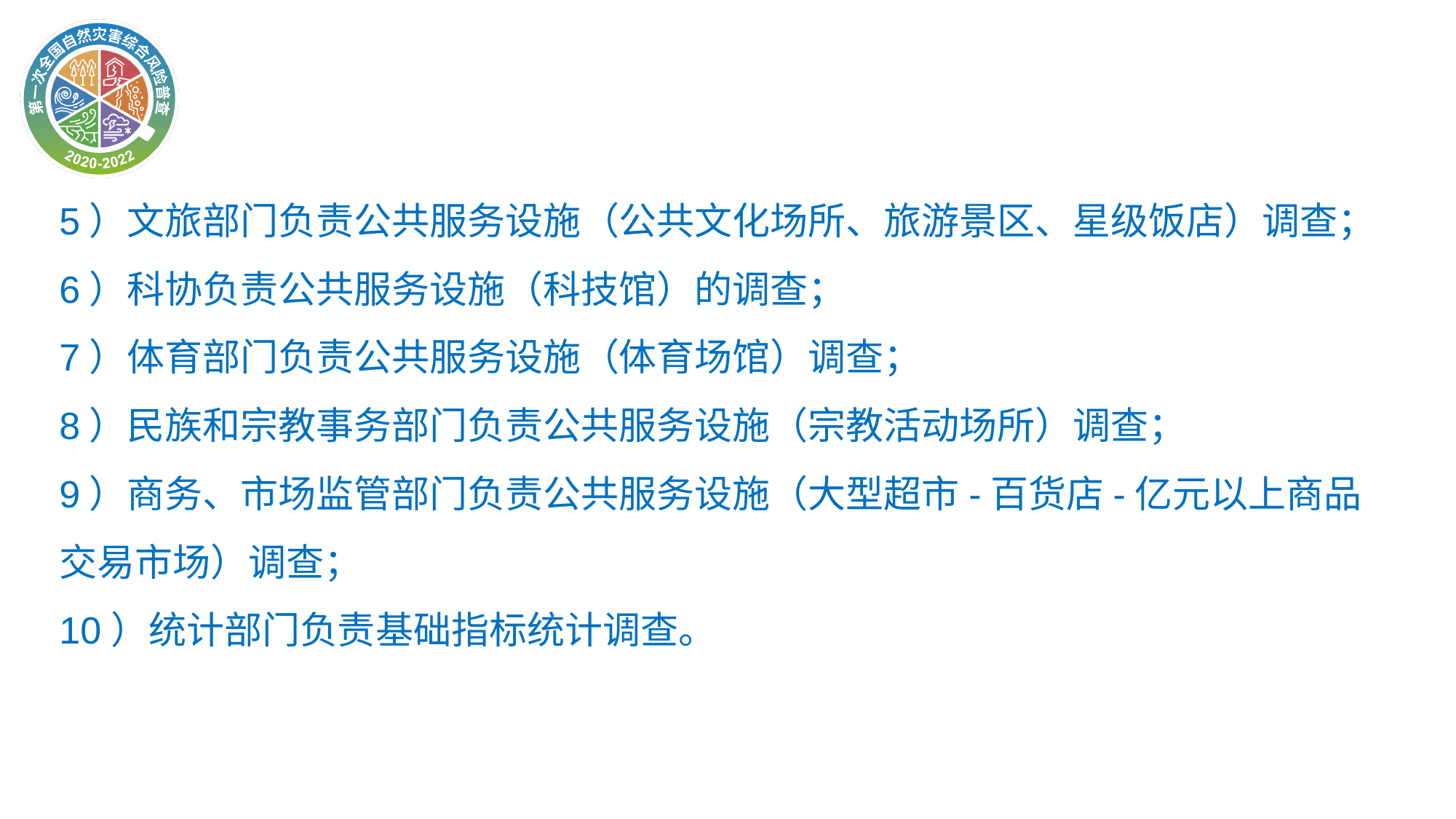

5）文旅部门负责公共服务设施（公共文化场所、旅游景区、星级饭店）调查；
6）科协负责公共服务设施（科技馆）的调查；
7）体育部门负责公共服务设施（体育场馆）调查；
8）民族和宗教事务部门负责公共服务设施（宗教活动场所）调查；
9）商务、市场监管部门负责公共服务设施（大型超市-百货店-亿元以上商品交易市场）调查；
10）统计部门负责基础指标统计调查。